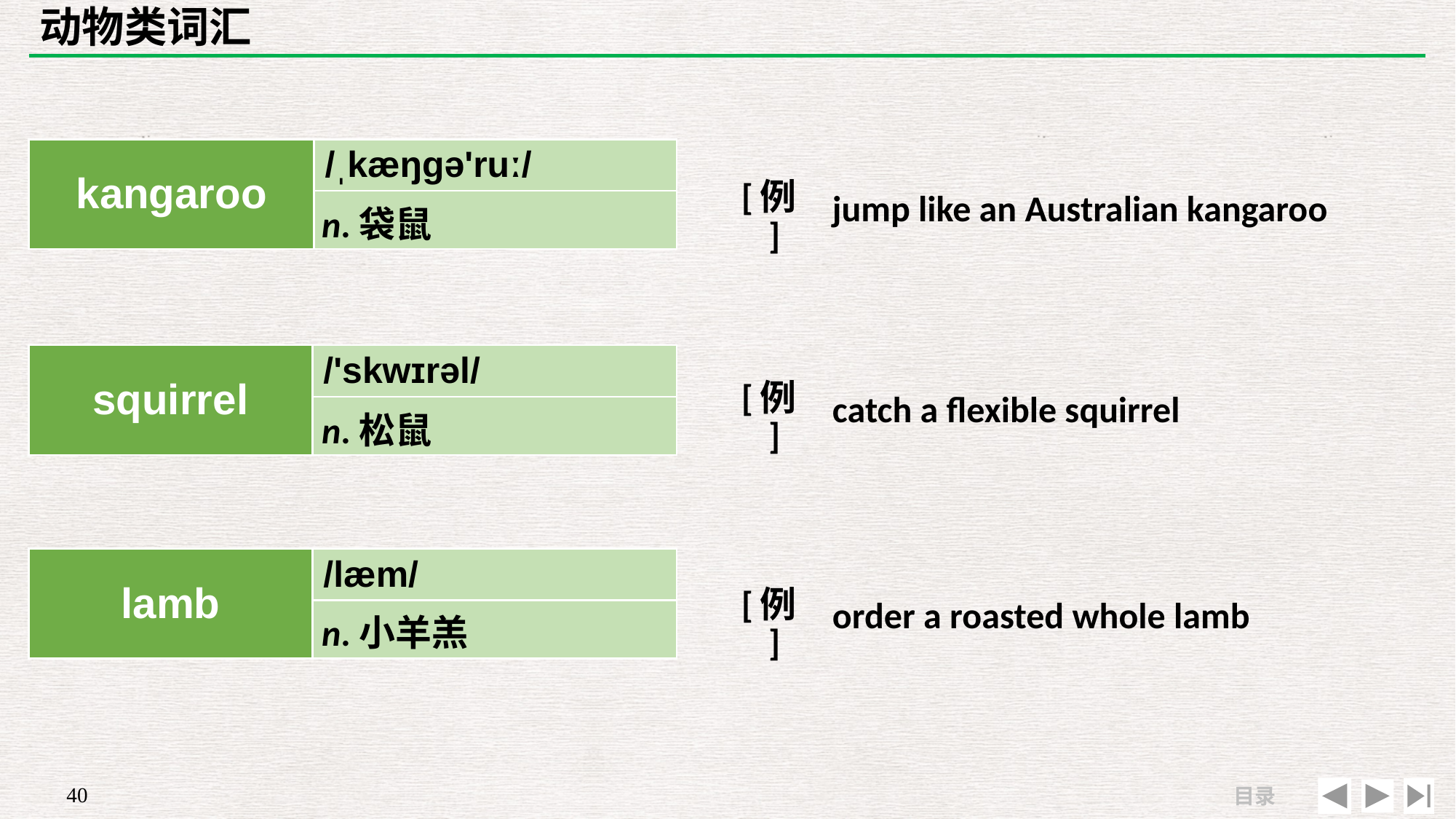

# 动物类词汇

|  |  |
| --- | --- |
| [例] | jump like an Australian kangaroo |
| kangaroo | /ˌkæŋɡə'ruː/ |
| --- | --- |
|  |  |
n.袋鼠
|  |  |
| --- | --- |
| [例] | catch a flexible squirrel |
| squirrel | /'skwɪrəl/ |
| --- | --- |
|  |  |
n.松鼠
|  |  |
| --- | --- |
| [例] | order a roasted whole lamb |
| lamb | /læm/ |
| --- | --- |
|  |  |
n.小羊羔